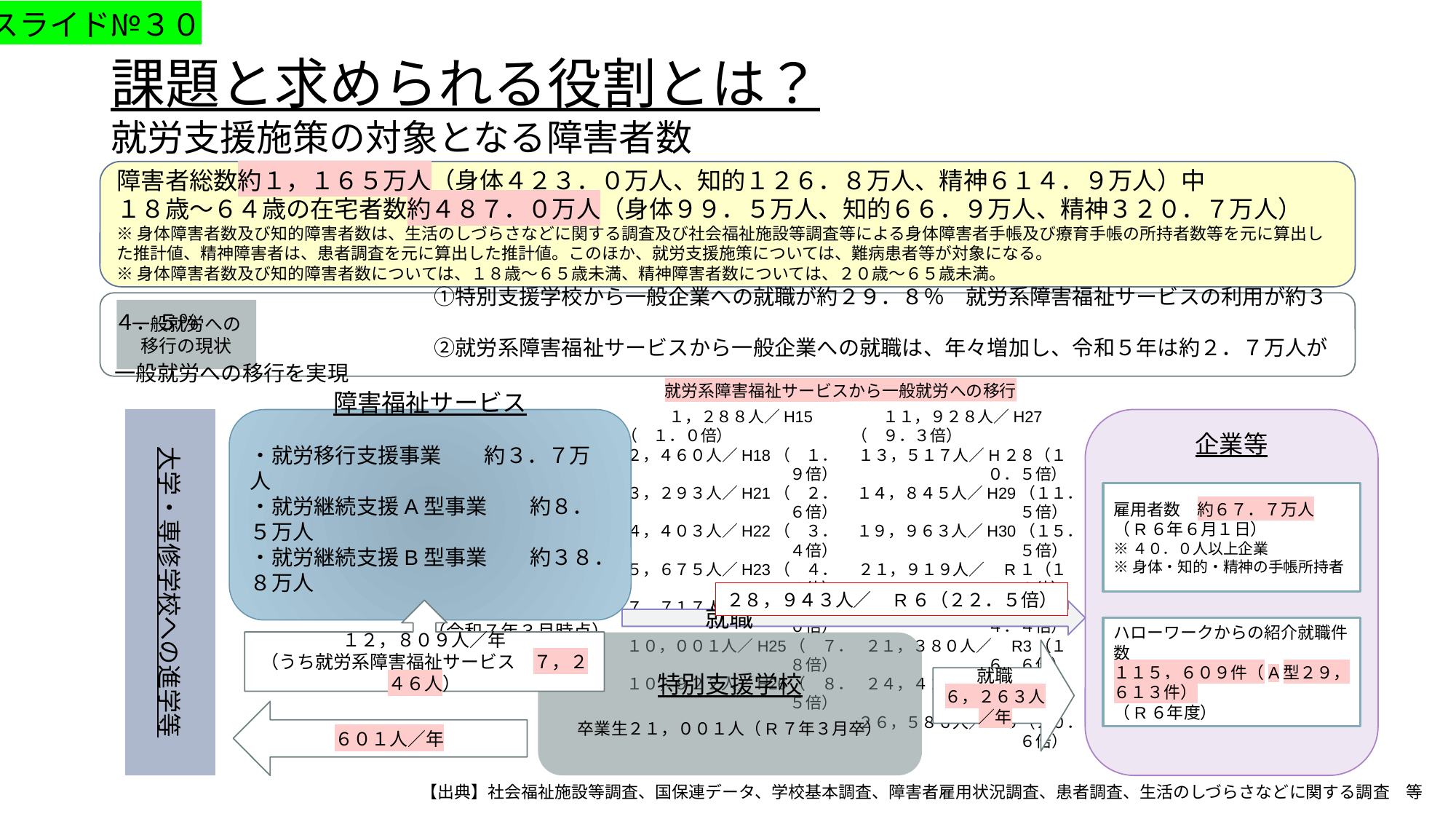

スライド№３０
# 課題と求められる役割とは？ 就労支援施策の対象となる障害者数
障害者総数約１，１６５万人（身体４２３．０万人、知的１２６．８万人、精神６１４．９万人）中
１８歳～６４歳の在宅者数約４８７．０万人（身体９９．５万人、知的６６．９万人、精神３２０．７万人）
※身体障害者数及び知的障害者数は、生活のしづらさなどに関する調査及び社会福祉施設等調査等による身体障害者手帳及び療育手帳の所持者数等を元に算出した推計値、精神障害者は、患者調査を元に算出した推計値。このほか、就労支援施策については、難病患者等が対象になる。
※身体障害者数及び知的障害者数については、１８歳～６５歳未満、精神障害者数については、２０歳～６５歳未満。
　　　　　　　　　　　　　　　①特別支援学校から一般企業への就職が約２９．８％　就労系障害福祉サービスの利用が約３４．５％
　　　　　　　　　　　　　　　②就労系障害福祉サービスから一般企業への就職は、年々増加し、令和５年は約２．７万人が一般就労への移行を実現
一般就労への移行の現状
就労系障害福祉サービスから一般就労への移行
　　　１，２８８人／H15（　１．０倍）
２，４６０人／H18（　１．９倍）
３，２９３人／H21（　２．６倍）
４，４０３人／H22（　３．４倍）
５，６７５人／H23（　４．４倍）
７，７１７人／H24（　６．０倍）
１０，００１人／H25（　７．８倍）
１０，９２２人／H26（　８．５倍）
　　１１，９２８人／H27（　９．３倍）
１３，５１７人／H２８（１０．５倍）
１４，８４５人／H29（１１．５倍）
１９，９６３人／H30（１５．５倍）
２１，９１９人／　R１（１７．０倍）
１８，５９９人／　R２（１４．４倍）
２１，３８０人／　R3（１６．６倍）
２４，４２６人／　R4（１９．０倍）
２６，５８６人／R５（２０．６倍）
大学・専修学校への進学等
障害福祉サービス

・就労移行支援事業　　約３．７万人
・就労継続支援A型事業　　約８．５万人
・就労継続支援B型事業　　約３８．８万人

（令和７年３月時点）
企業等
雇用者数　約６７．７万人
（R６年６月１日）
※４０．０人以上企業
※身体・知的・精神の手帳所持者
２８，９４３人／　R６（２２．５倍）
１２，８０９人／年
（うち就労系障害福祉サービス　７，２４６人）
　　　就職
ハローワークからの紹介就職件数
１１５，６０９件（A型２９，６１３件）
（R６年度）
特別支援学校

卒業生２１，００１人（R７年３月卒）
就職
６，２６３人／年
６０１人／年
【出典】社会福祉施設等調査、国保連データ、学校基本調査、障害者雇用状況調査、患者調査、生活のしづらさなどに関する調査　等